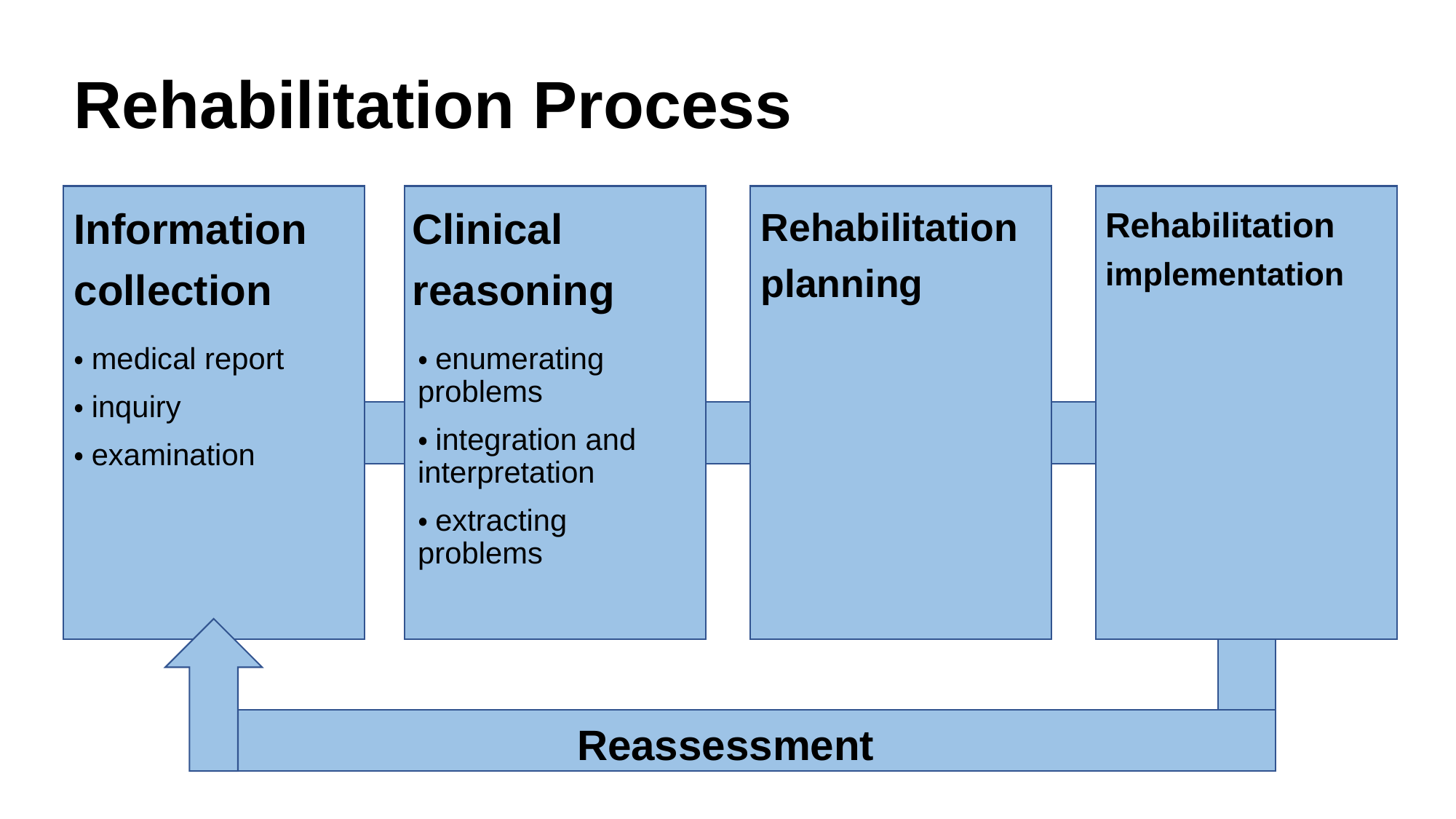

# Rehabilitation Process

Information
collection
Clinical
reasoning
Rehabilitation
planning
Rehabilitation
implementation

・medical report
・inquiry
・examination
・enumerating problems
・integration and interpretation
・extracting problems

Reassessment